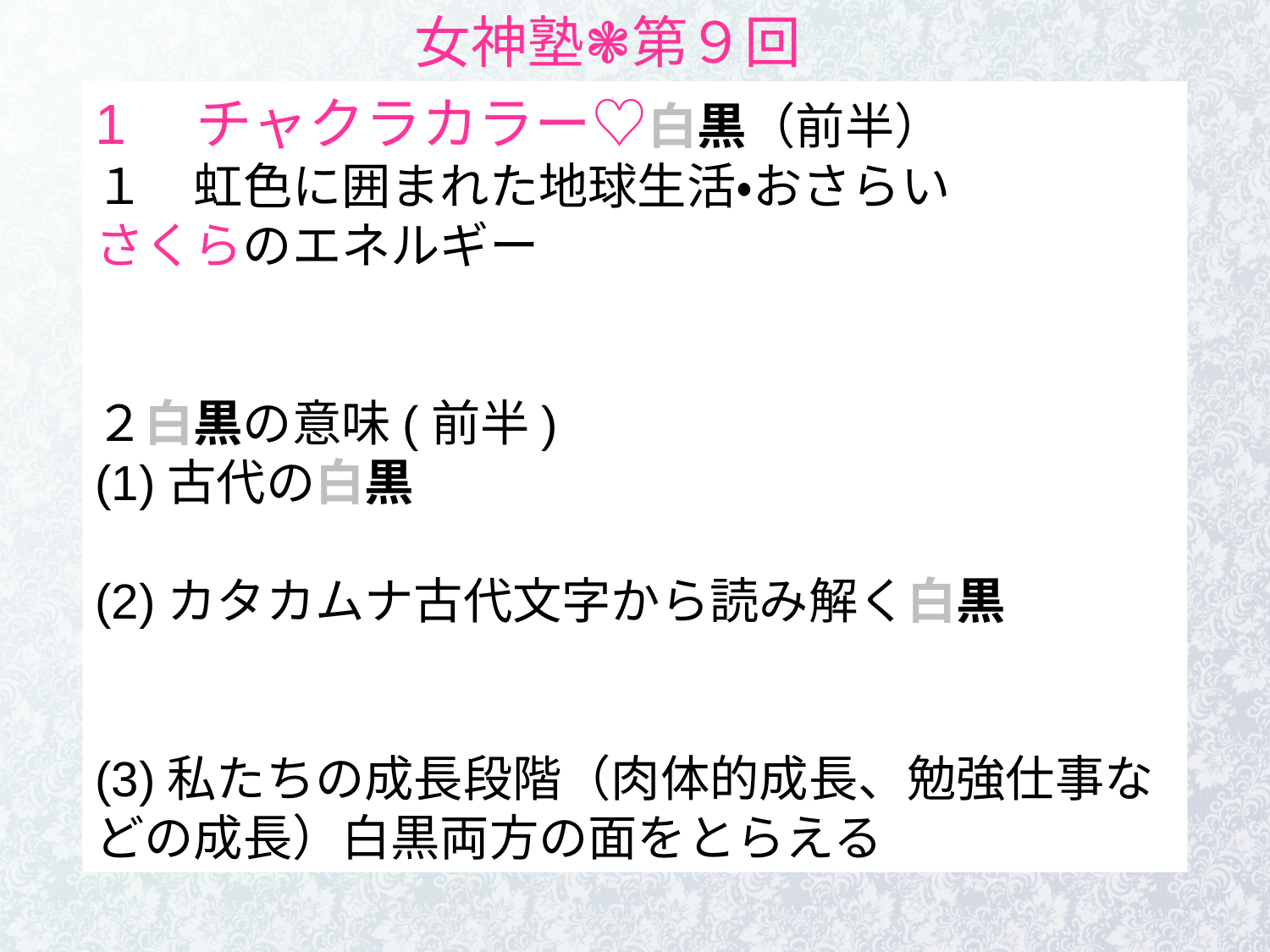

女神塾❃第９回
1　チャクラカラー♡白黒（前半）
１　虹色に囲まれた地球生活・おさらい
さくらのエネルギー

２白黒の意味(前半)
(1)古代の白黒

(2)カタカムナ古代文字から読み解く白黒

(3)私たちの成長段階（肉体的成長、勉強仕事などの成長）白黒両方の面をとらえる